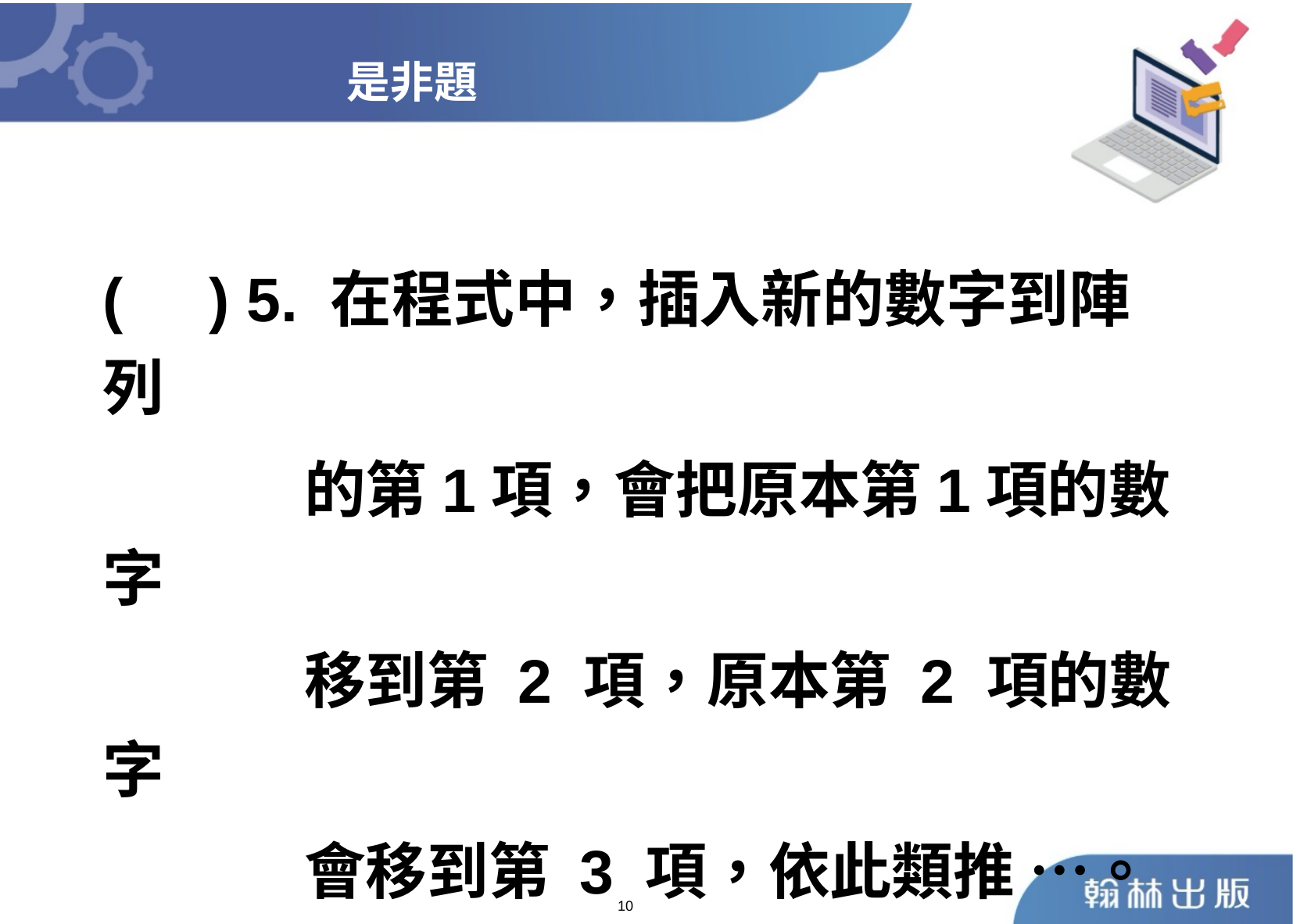

是非題
	(     ) 5. 在程式中，插入新的數字到陣列
               的第1項，會把原本第1項的數字
               移到第 2 項，原本第 2 項的數字
               會移到第 3 項，依此類推 ⋯。
10